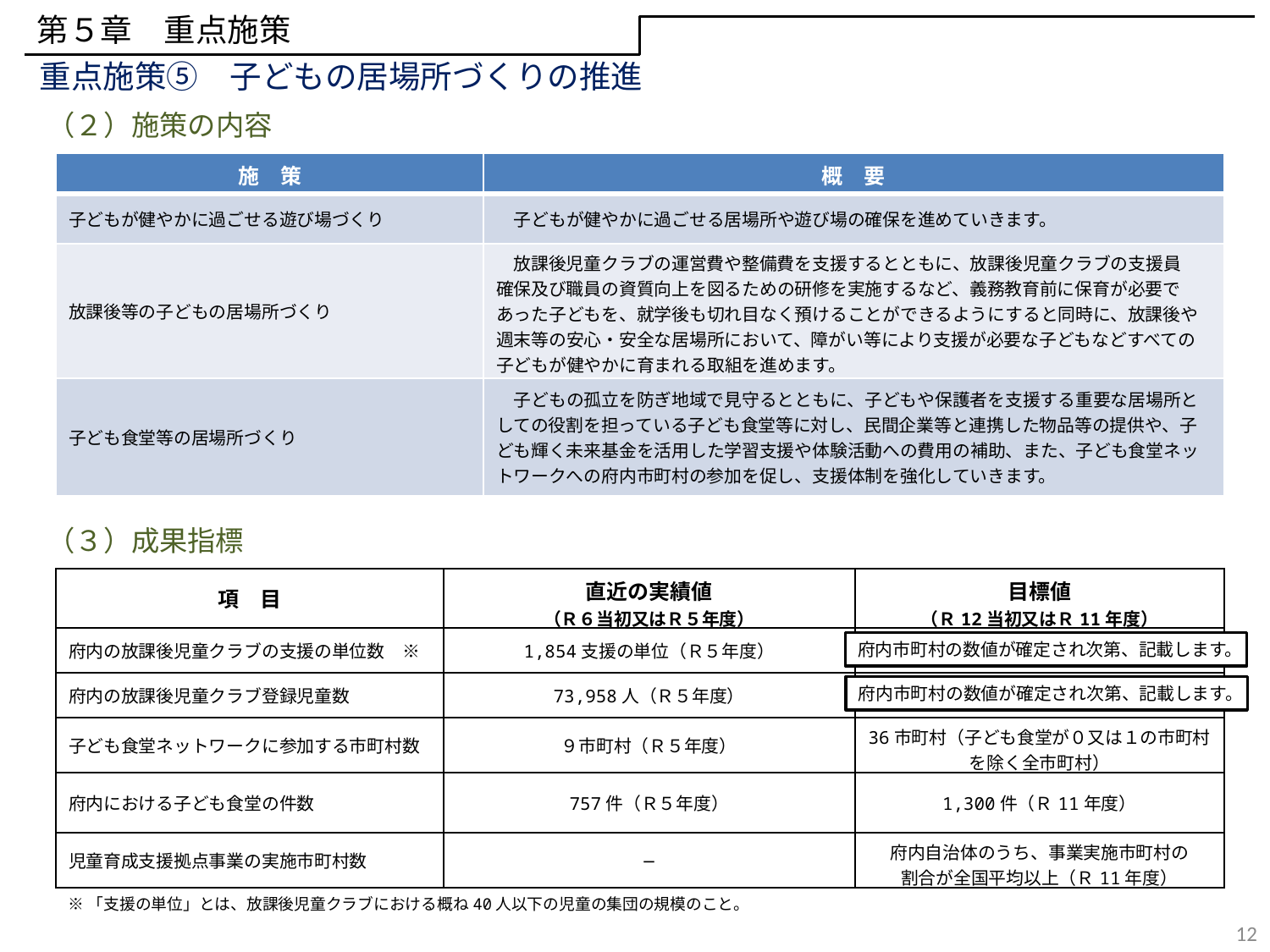

第５章　重点施策

重点施策⑤　子どもの居場所づくりの推進
（２）施策の内容
| 施　策 | 概　要 |
| --- | --- |
| 子どもが健やかに過ごせる遊び場づくり | 子どもが健やかに過ごせる居場所や遊び場の確保を進めていきます。 |
| 放課後等の子どもの居場所づくり | 放課後児童クラブの運営費や整備費を支援するとともに、放課後児童クラブの支援員 確保及び職員の資質向上を図るための研修を実施するなど、義務教育前に保育が必要であった子どもを、就学後も切れ目なく預けることができるようにすると同時に、放課後や週末等の安心・安全な居場所において、障がい等により支援が必要な子どもなどすべての子どもが健やかに育まれる取組を進めます。 |
| 子ども食堂等の居場所づくり | 子どもの孤立を防ぎ地域で見守るとともに、子どもや保護者を支援する重要な居場所としての役割を担っている子ども食堂等に対し、民間企業等と連携した物品等の提供や、子ども輝く未来基金を活用した学習支援や体験活動への費用の補助、また、子ども食堂ネットワークへの府内市町村の参加を促し、支援体制を強化していきます。 |
（３）成果指標
| 項　目 | 直近の実績値 （Ｒ６当初又はＲ５年度） | 目標値 （Ｒ12当初又はＲ11年度） |
| --- | --- | --- |
| 府内の放課後児童クラブの支援の単位数　※ | 1,854支援の単位（Ｒ５年度） | ●●支援の単位（Ｒ11年度） |
| 府内の放課後児童クラブ登録児童数 | 73,958人（Ｒ５年度） | ●●人（Ｒ11年度） |
| 子ども食堂ネットワークに参加する市町村数 | ９市町村（Ｒ５年度） | 36市町村（子ども食堂が０又は１の市町村を除く全市町村） |
| 府内における子ども食堂の件数 | 757件（Ｒ５年度） | 1,300件（Ｒ11年度） |
| 児童育成支援拠点事業の実施市町村数 | ― | 府内自治体のうち、事業実施市町村の 割合が全国平均以上（Ｒ11年度） |
府内市町村の数値が確定され次第、記載します。
府内市町村の数値が確定され次第、記載します。
※「支援の単位」とは、放課後児童クラブにおける概ね40人以下の児童の集団の規模のこと。
12